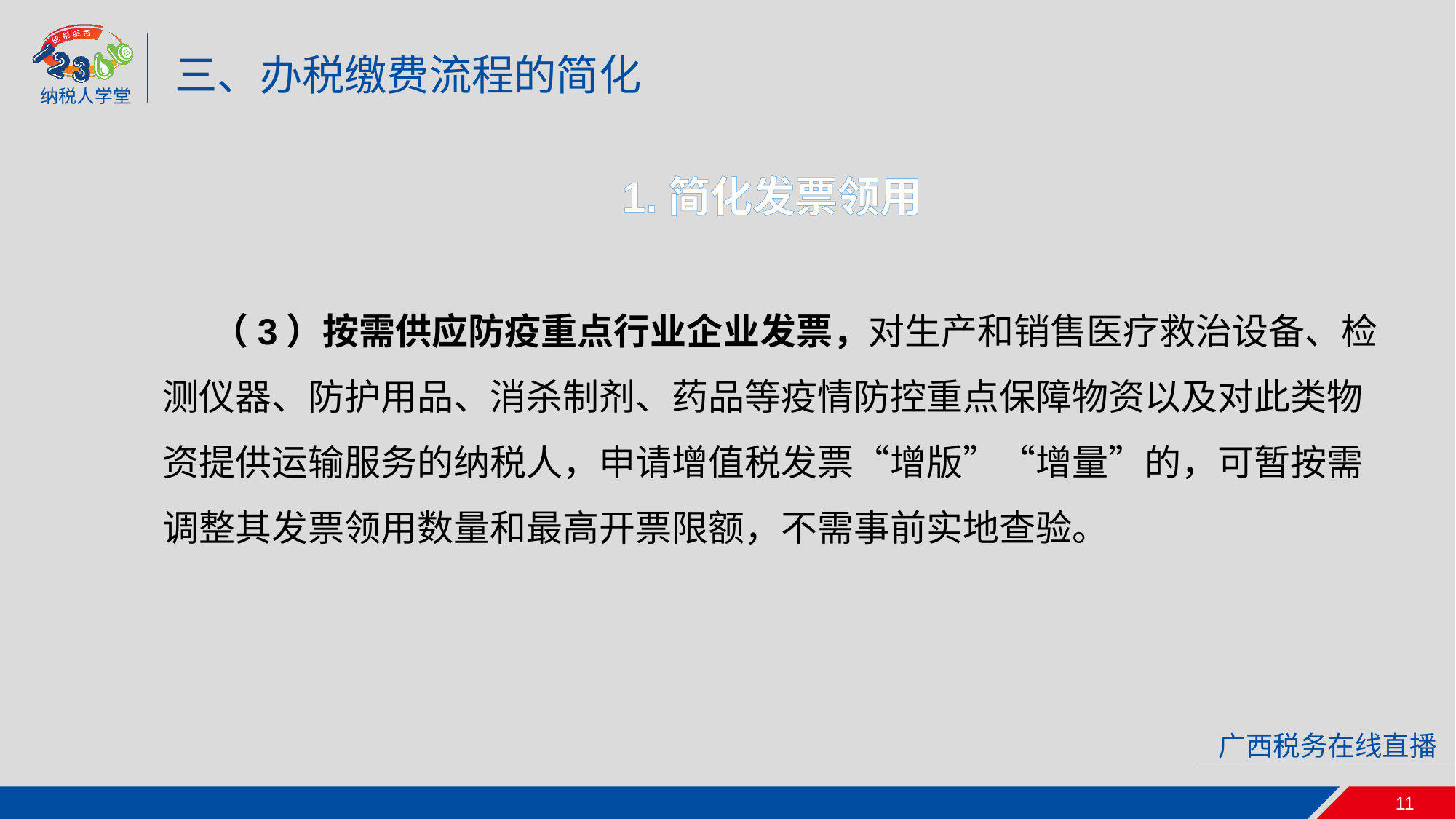

三、办税缴费流程的简化
1.简化发票领用

     （3）按需供应防疫重点行业企业发票，对生产和销售医疗救治设备、检测仪器、防护用品、消杀制剂、药品等疫情防控重点保障物资以及对此类物资提供运输服务的纳税人，申请增值税发票“增版”“增量”的，可暂按需调整其发票领用数量和最高开票限额，不需事前实地查验。